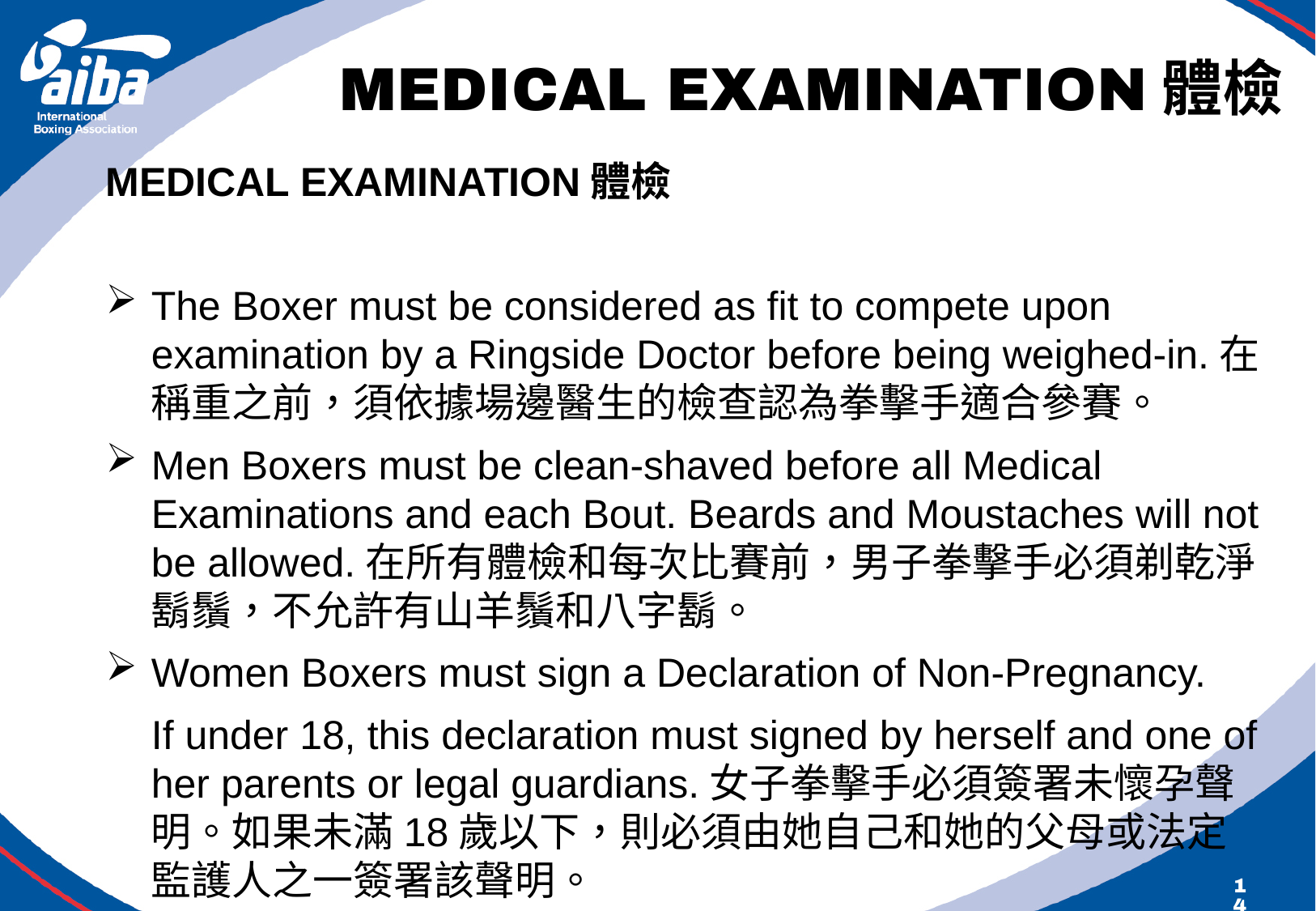

# MEDICAL EXAMINATION體檢
MEDICAL EXAMINATION體檢

The Boxer must be considered as fit to compete upon examination by a Ringside Doctor before being weighed-in.在稱重之前，須依據場邊醫生的檢查認為拳擊手適合參賽。
Men Boxers must be clean-shaved before all Medical Examinations and each Bout. Beards and Moustaches will not be allowed.在所有體檢和每次比賽前，男子拳擊手必須剃乾淨鬍鬚，不允許有山羊鬚和八字鬍。
Women Boxers must sign a Declaration of Non-Pregnancy.
	If under 18, this declaration must signed by herself and one of her parents or legal guardians.女子拳擊手必須簽署未懷孕聲 明。如果未滿18歲以下，則必須由她自己和她的父母或法定監護人之一簽署該聲明。
149